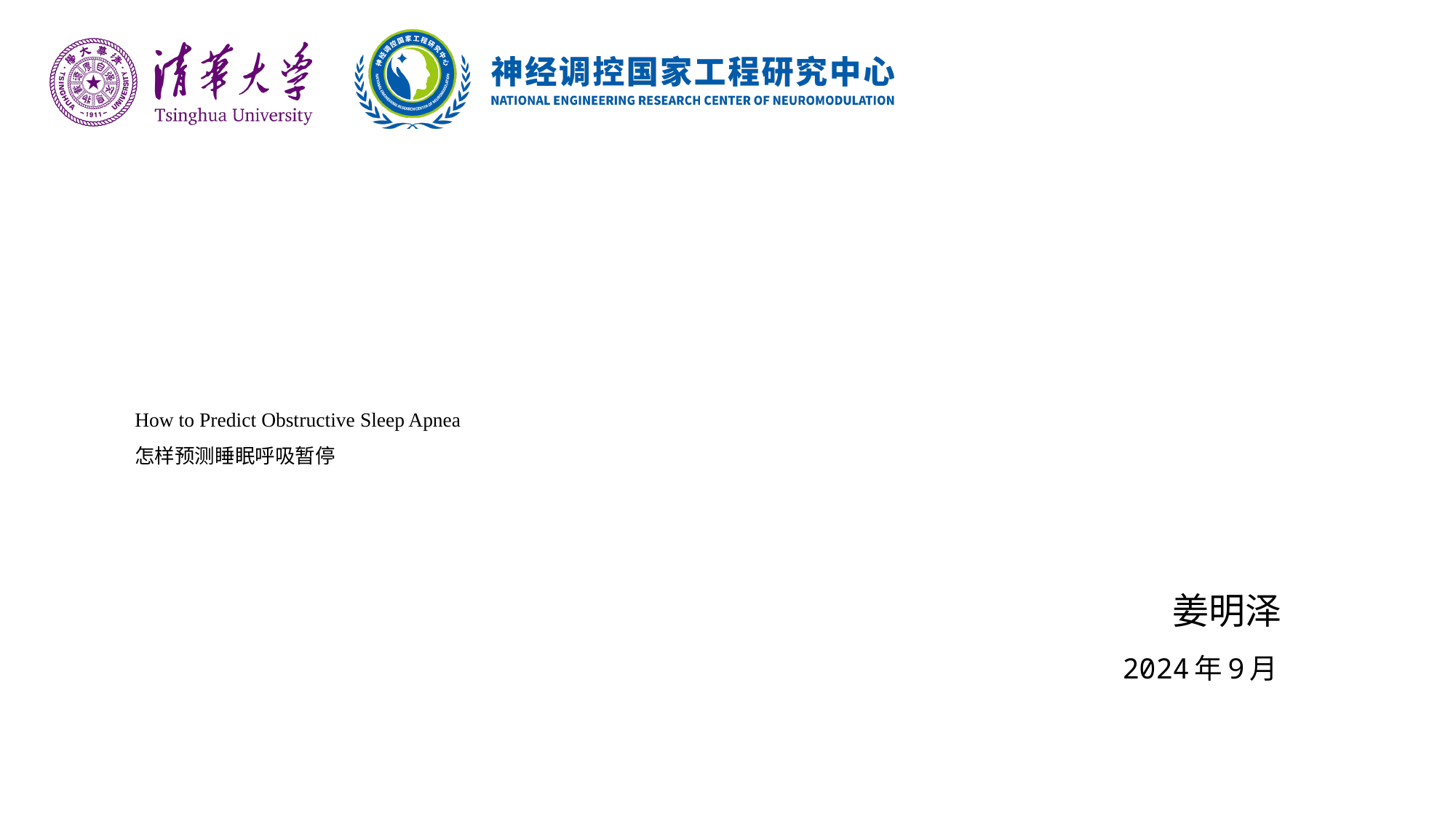

# How to Predict Obstructive Sleep Apnea 怎样预测睡眠呼吸暂停
姜明泽
2024年9月